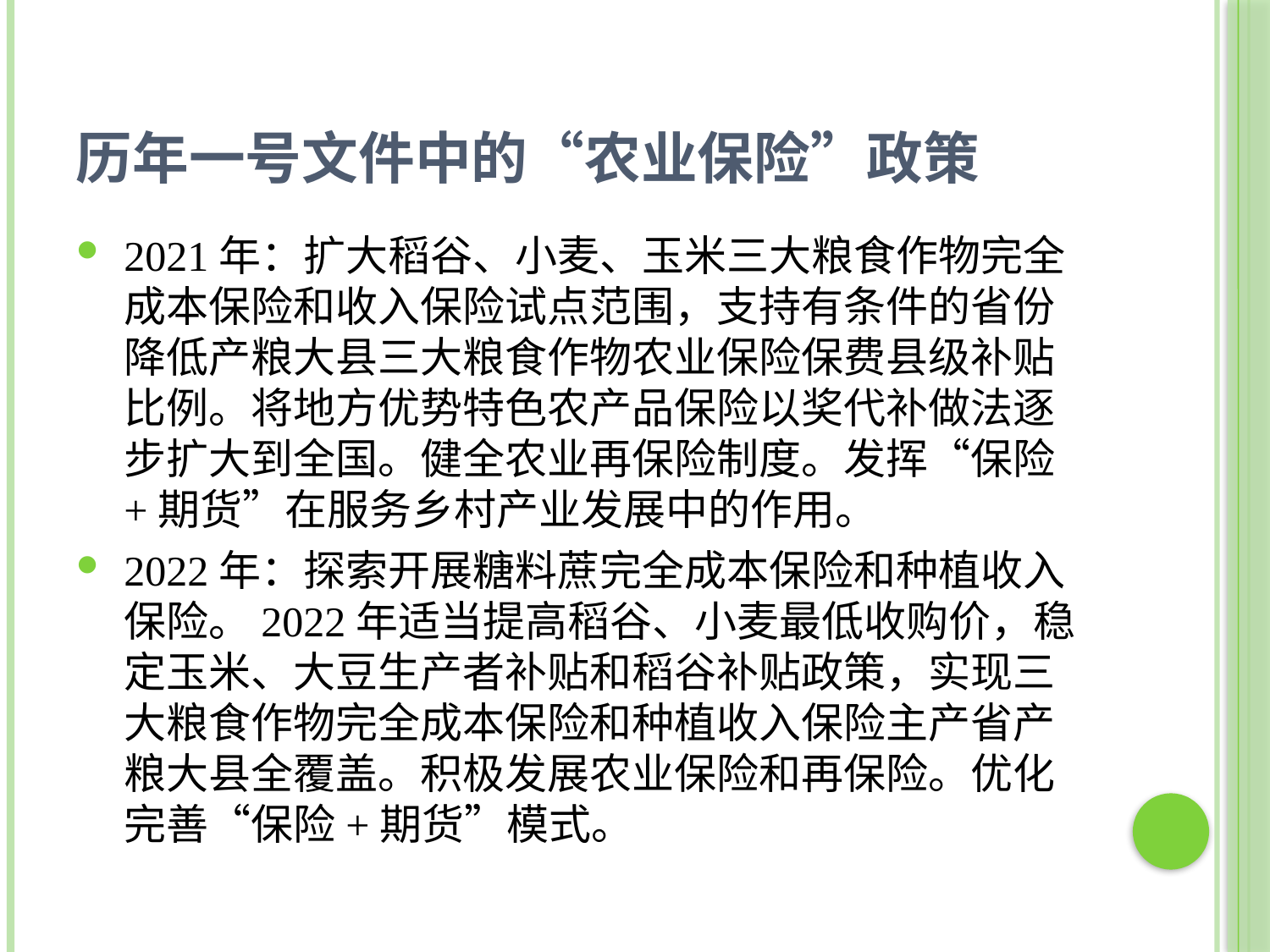

# 历年一号文件中的“农业保险”政策
2021年：扩大稻谷、小麦、玉米三大粮食作物完全成本保险和收入保险试点范围，支持有条件的省份降低产粮大县三大粮食作物农业保险保费县级补贴比例。将地方优势特色农产品保险以奖代补做法逐步扩大到全国。健全农业再保险制度。发挥“保险+期货”在服务乡村产业发展中的作用。
2022年：探索开展糖料蔗完全成本保险和种植收入保险。2022年适当提高稻谷、小麦最低收购价，稳定玉米、大豆生产者补贴和稻谷补贴政策，实现三大粮食作物完全成本保险和种植收入保险主产省产粮大县全覆盖。积极发展农业保险和再保险。优化完善“保险+期货”模式。